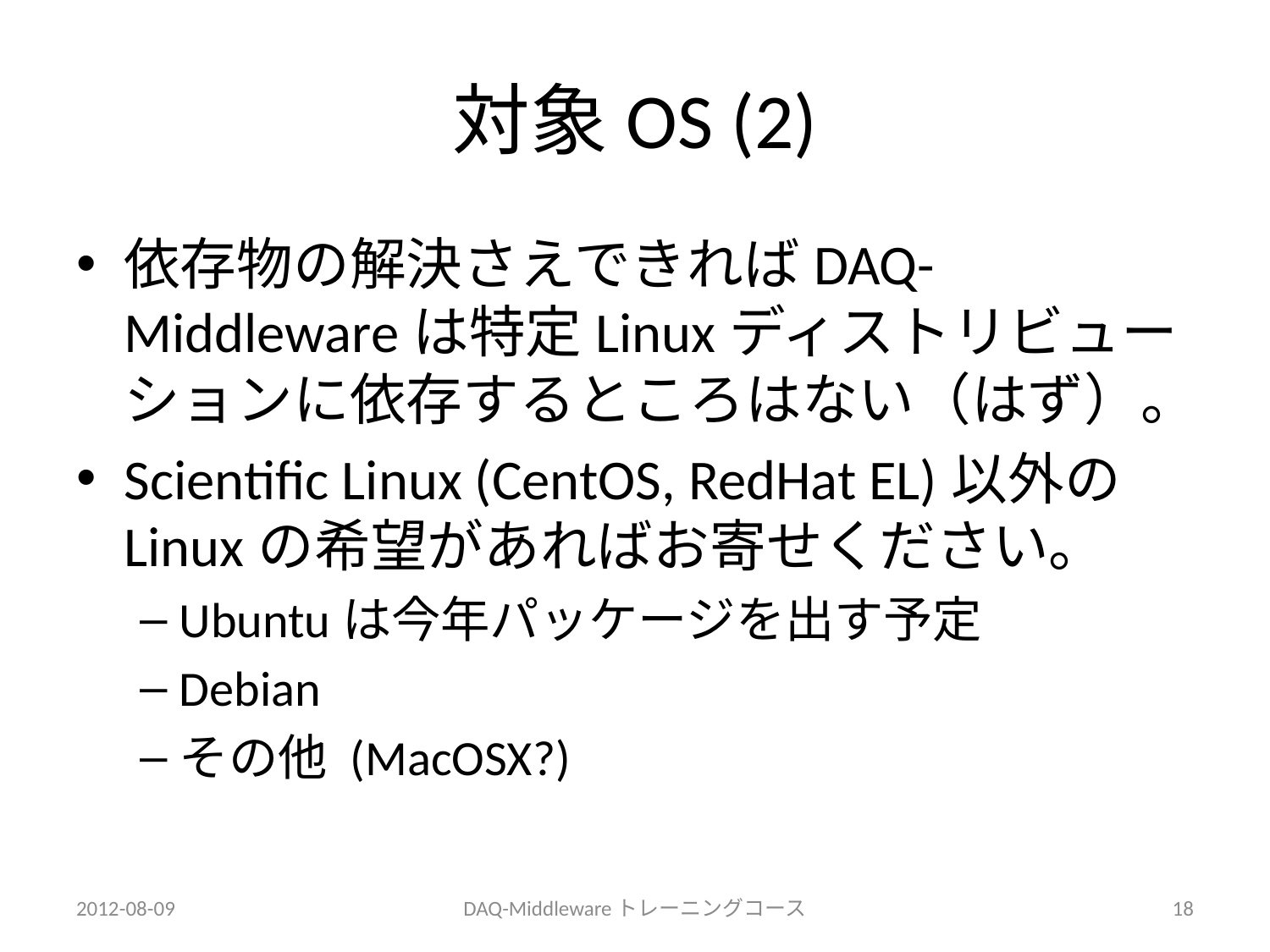

# 対象OS (2)
依存物の解決さえできればDAQ-Middlewareは特定Linuxディストリビューションに依存するところはない（はず）。
Scientific Linux (CentOS, RedHat EL)以外のLinuxの希望があればお寄せください。
Ubuntuは今年パッケージを出す予定
Debian
その他 (MacOSX?)
2012-08-09
DAQ-Middlewareトレーニングコース
18